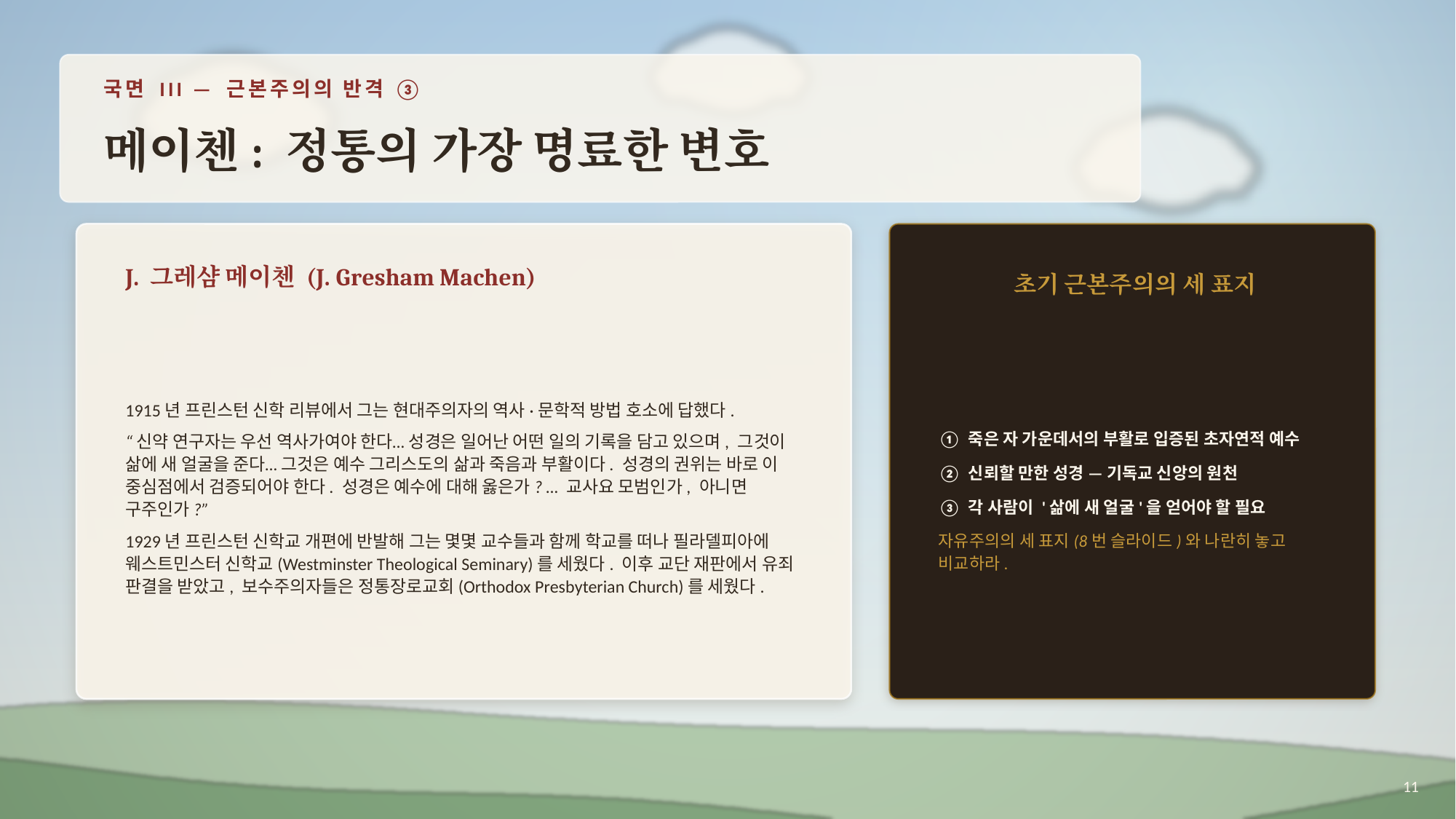

국면 III — 근본주의의 반격 ③
메이첸: 정통의 가장 명료한 변호

J. 그레샴 메이첸 (J. Gresham Machen)
초기 근본주의의 세 표지
1915년 프린스턴 신학 리뷰에서 그는 현대주의자의 역사·문학적 방법 호소에 답했다.
“신약 연구자는 우선 역사가여야 한다… 성경은 일어난 어떤 일의 기록을 담고 있으며, 그것이 삶에 새 얼굴을 준다… 그것은 예수 그리스도의 삶과 죽음과 부활이다. 성경의 권위는 바로 이 중심점에서 검증되어야 한다. 성경은 예수에 대해 옳은가? … 교사요 모범인가, 아니면 구주인가?”
1929년 프린스턴 신학교 개편에 반발해 그는 몇몇 교수들과 함께 학교를 떠나 필라델피아에 웨스트민스터 신학교(Westminster Theological Seminary)를 세웠다. 이후 교단 재판에서 유죄 판결을 받았고, 보수주의자들은 정통장로교회(Orthodox Presbyterian Church)를 세웠다.
① 죽은 자 가운데서의 부활로 입증된 초자연적 예수
② 신뢰할 만한 성경 — 기독교 신앙의 원천
③ 각 사람이 '삶에 새 얼굴'을 얻어야 할 필요
자유주의의 세 표지(8번 슬라이드)와 나란히 놓고 비교하라.
11